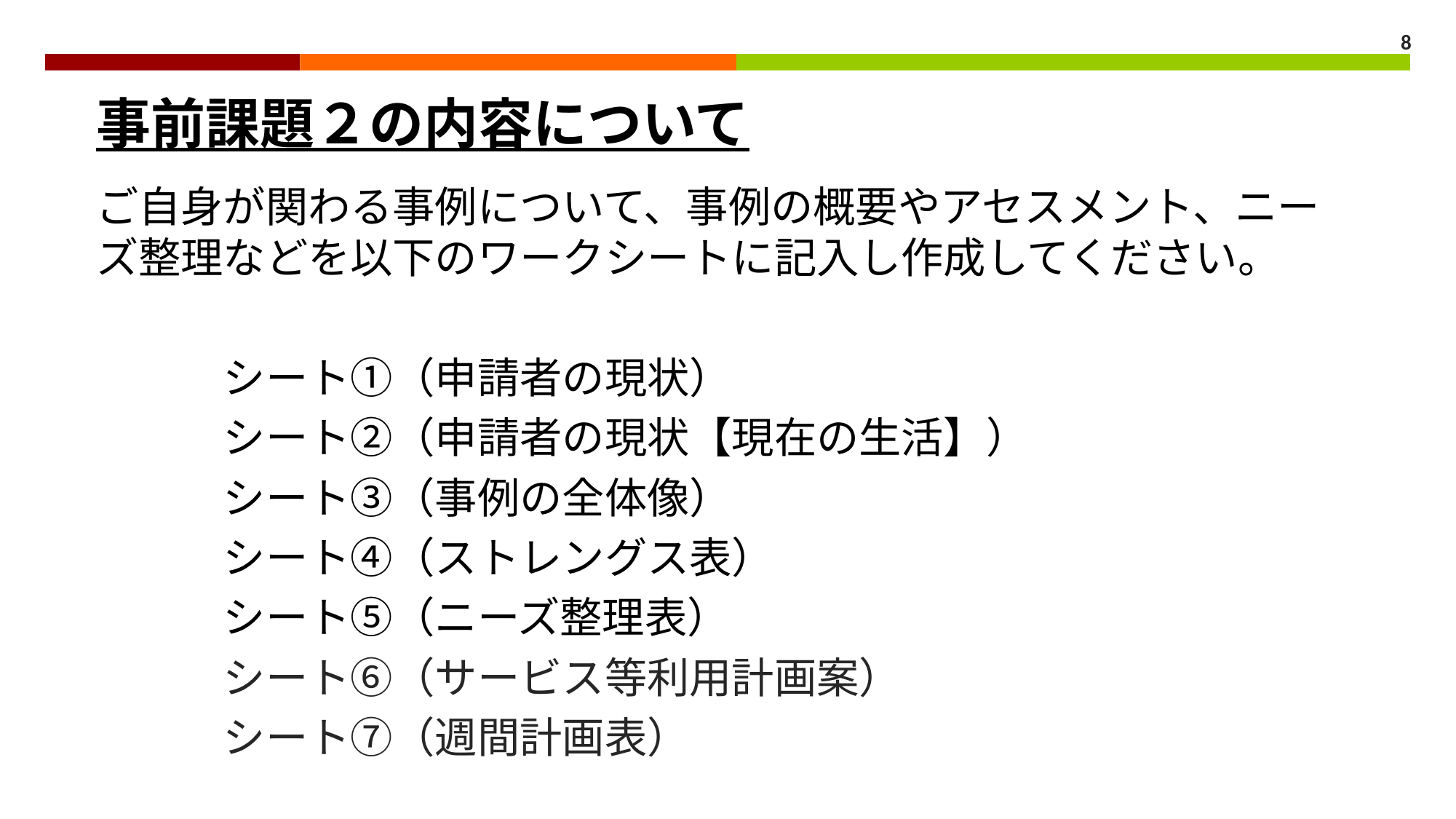

8
# 事前課題２の内容について
ご自身が関わる事例について、事例の概要やアセスメント、ニーズ整理などを以下のワークシートに記入し作成してください。

　　　シート①（申請者の現状）
　　　シート②（申請者の現状【現在の生活】）
　　　シート③（事例の全体像）
　　　シート④（ストレングス表）
　　　シート⑤（ニーズ整理表）
　　　シート⑥（サービス等利用計画案）
　　　シート⑦（週間計画表）